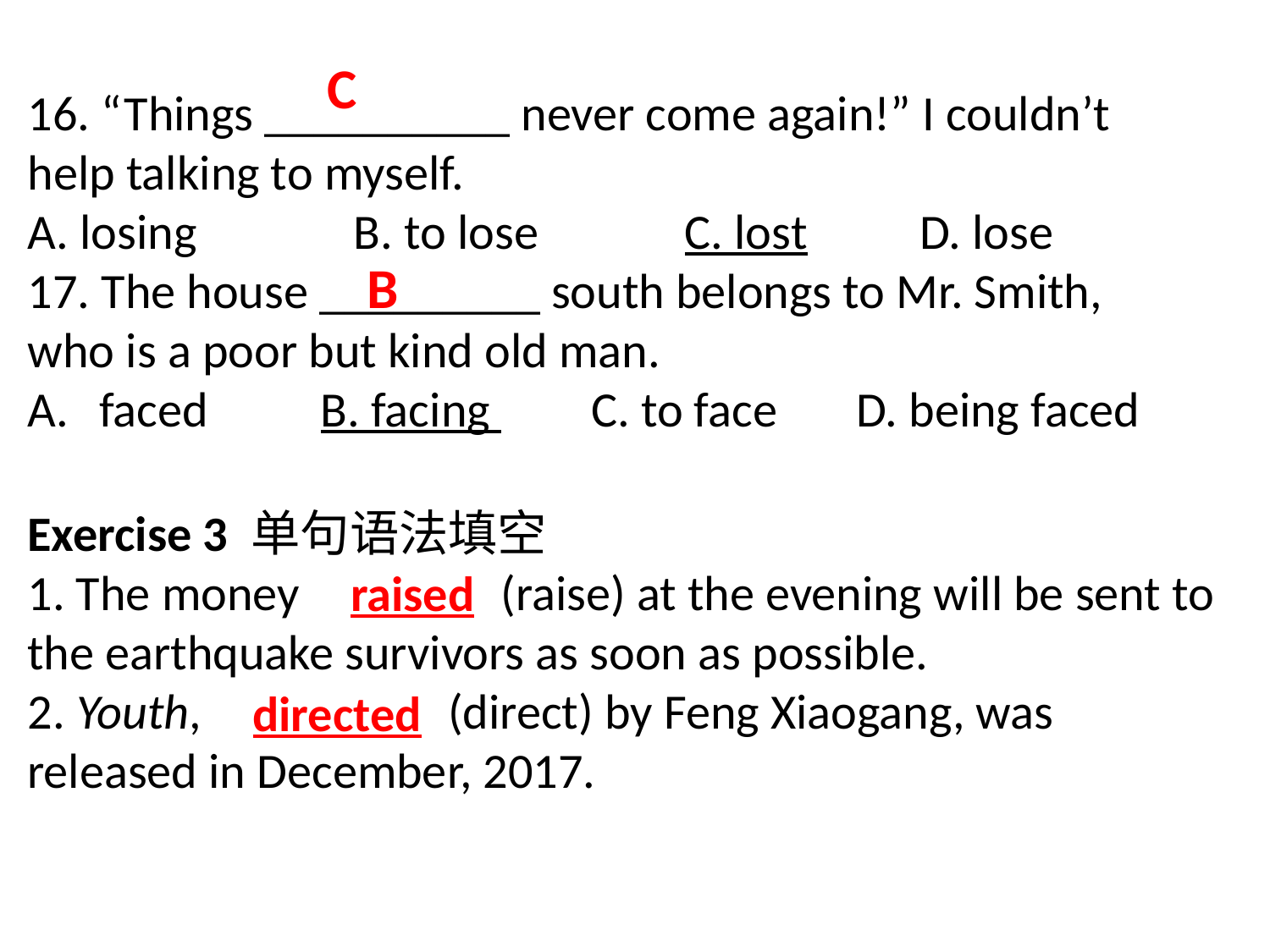

C
# 16. “Things __________ never come again!” I couldn’t help talking to myself.
A. losing              B. to lose             C. lost          D. lose
17. The house _________ south belongs to Mr. Smith, who is a poor but kind old man.
faced          B. facing         C. to face       D. being faced

B
Exercise 3 单句语法填空
1. The money                  (raise) at the evening will be sent to the earthquake survivors as soon as possible.
2. Youth,                      (direct) by Feng Xiaogang, was released in December, 2017.
raised
directed